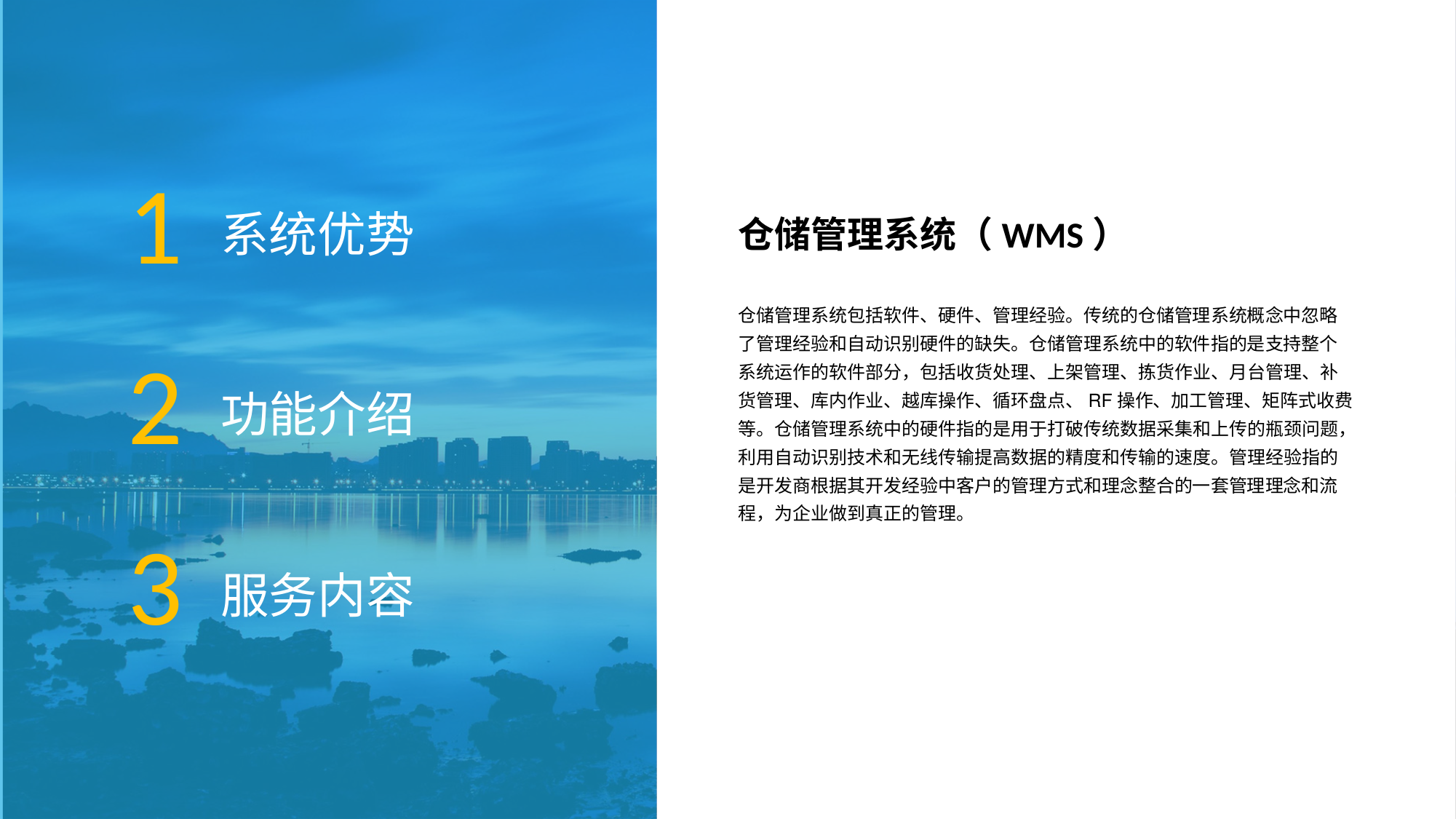

1
系统优势
仓储管理系统（WMS）
仓储管理系统包括软件、硬件、管理经验。传统的仓储管理系统概念中忽略了管理经验和自动识别硬件的缺失。仓储管理系统中的软件指的是支持整个系统运作的软件部分，包括收货处理、上架管理、拣货作业、月台管理、补货管理、库内作业、越库操作、循环盘点、RF操作、加工管理、矩阵式收费等。仓储管理系统中的硬件指的是用于打破传统数据采集和上传的瓶颈问题，利用自动识别技术和无线传输提高数据的精度和传输的速度。管理经验指的是开发商根据其开发经验中客户的管理方式和理念整合的一套管理理念和流程，为企业做到真正的管理。
2
功能介绍
3
服务内容